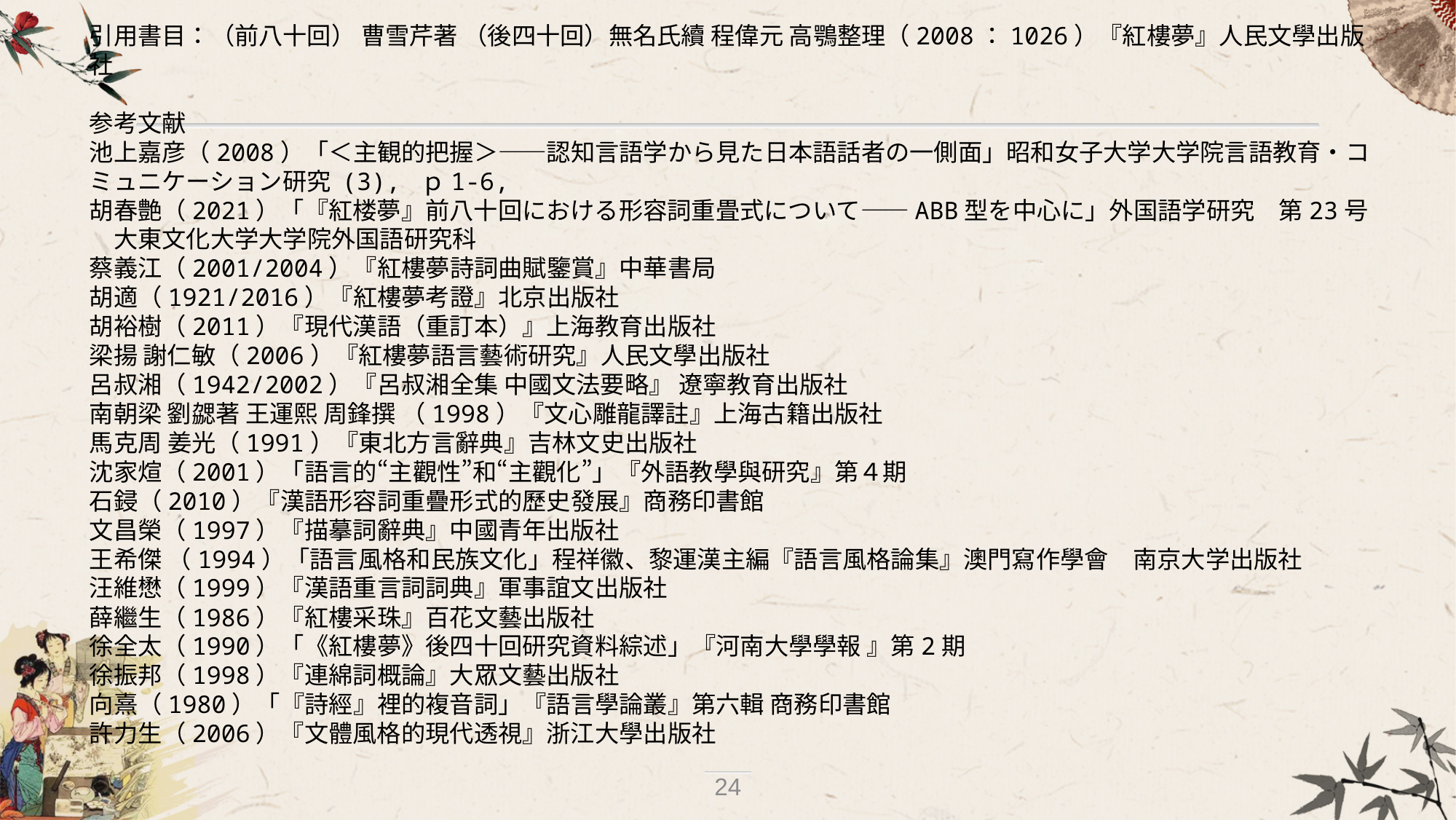

引用書目：（前八十回） 曹雪芹著 （後四十回）無名氏續 程偉元 高鶚整理（2008：1026）『紅樓夢』人民文學出版社

参考文献
池上嘉彦（2008）「＜主観的把握＞――認知言語学から見た日本語話者の一側面」昭和女子大学大学院言語教育・コミュニケーション研究 (3), ｐ1-6,
胡春艶（2021）「『紅楼夢』前八十回における形容詞重畳式について――ABB型を中心に」外国語学研究　第23号　大東文化大学大学院外国語研究科
蔡義江（2001/2004）『紅樓夢詩詞曲賦鑒賞』中華書局
胡適（1921/2016）『紅樓夢考證』北京出版社
胡裕樹（2011）『現代漢語（重訂本）』上海教育出版社
梁揚 謝仁敏（2006）『紅樓夢語言藝術研究』人民文學出版社
呂叔湘（1942/2002）『呂叔湘全集 中國文法要略』 遼寧教育出版社
南朝梁 劉勰著 王運熙 周鋒撰 （1998）『文心雕龍譯註』上海古籍出版社
馬克周 姜光（1991）『東北方言辭典』吉林文史出版社
沈家煊（2001）「語言的“主觀性”和“主觀化”」『外語教學與研究』第４期
石鋟（2010）『漢語形容詞重疊形式的歷史發展』商務印書館
文昌榮（1997）『描摹詞辭典』中國青年出版社
王希傑 （1994）「語言風格和民族文化」程祥徽、黎運漢主編『語言風格論集』澳門寫作學會　南京大学出版社
汪維懋（1999）『漢語重言詞詞典』軍事誼文出版社
薛繼生（1986）『紅樓采珠』百花文藝出版社
徐全太（1990）「《紅樓夢》後四十回研究資料綜述」『河南大學學報 』第2期
徐振邦（1998）『連綿詞概論』大眾文藝出版社
向熹（1980）「『詩經』裡的複音詞」『語言學論叢』第六輯 商務印書館
許力生（2006）『文體風格的現代透視』浙江大學出版社
24